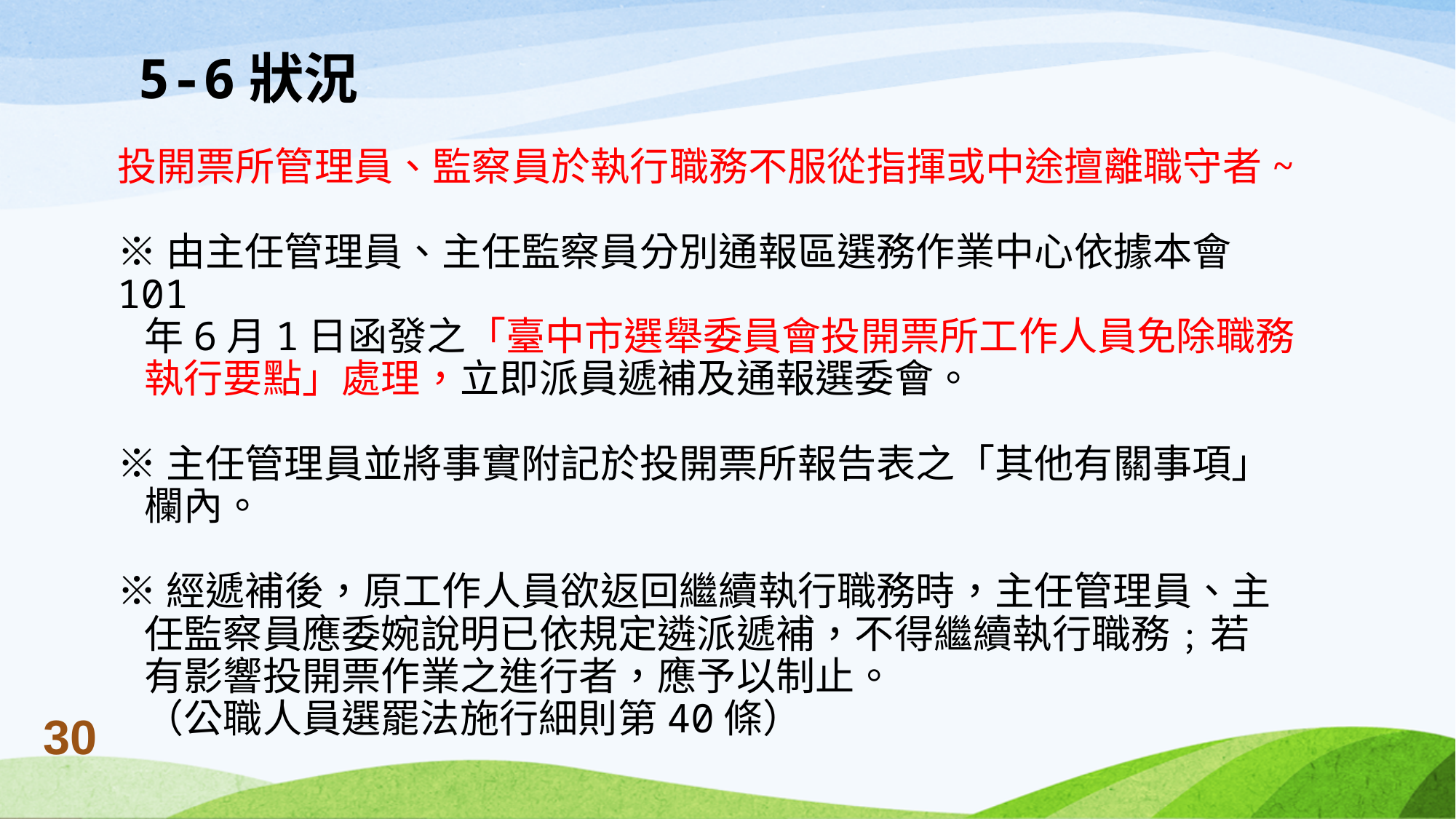

# 5-6狀況
投開票所管理員、監察員於執行職務不服從指揮或中途擅離職守者~

※由主任管理員、主任監察員分別通報區選務作業中心依據本會101
  年6月1日函發之「臺中市選舉委員會投開票所工作人員免除職務
  執行要點」處理，立即派員遞補及通報選委會。

※主任管理員並將事實附記於投開票所報告表之「其他有關事項」
  欄內。

※經遞補後，原工作人員欲返回繼續執行職務時，主任管理員、主
  任監察員應委婉說明已依規定遴派遞補，不得繼續執行職務﹔若
  有影響投開票作業之進行者，應予以制止。
  （公職人員選罷法施行細則第40條）

30